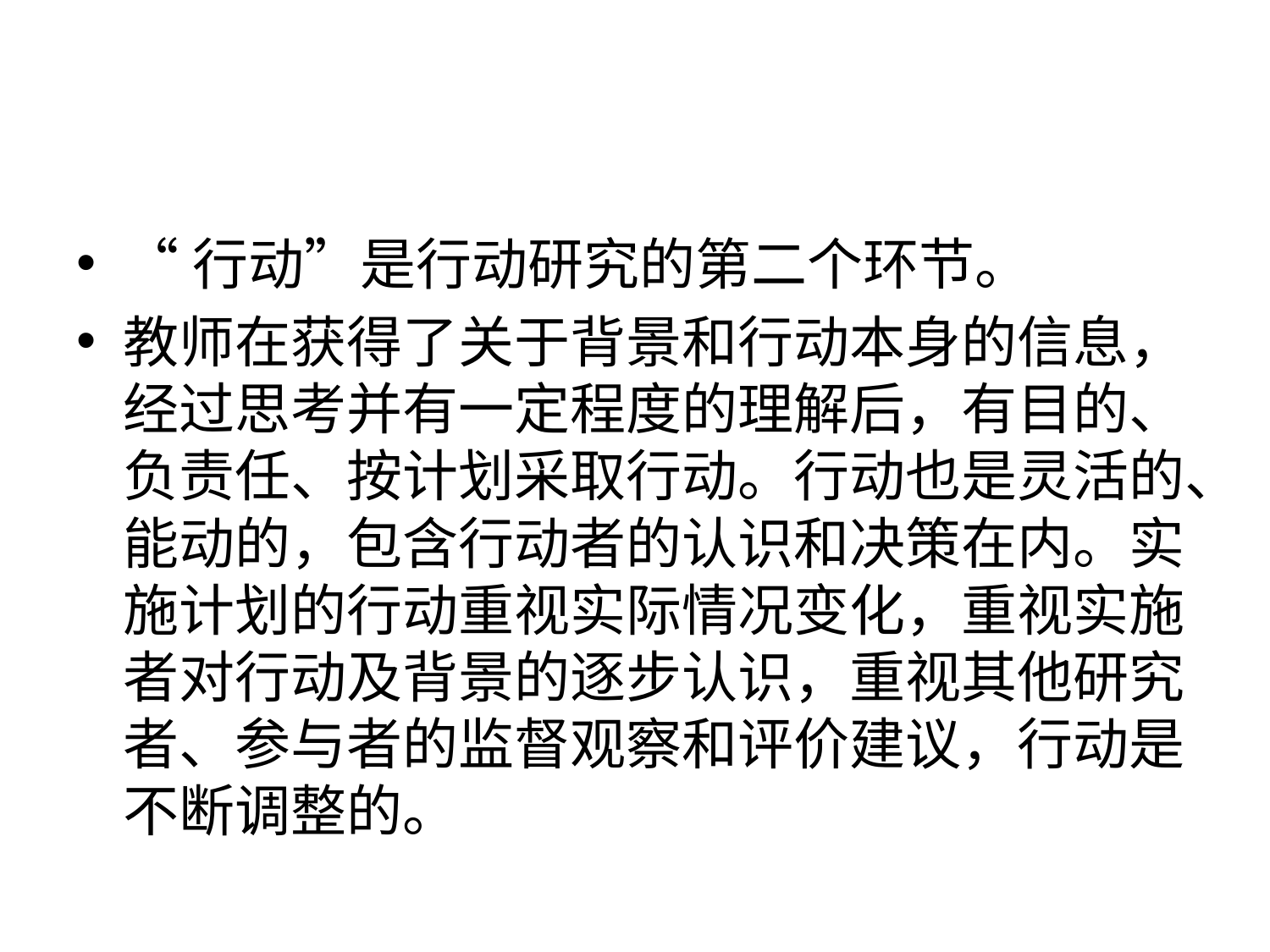

#
“行动”是行动研究的第二个环节。
教师在获得了关于背景和行动本身的信息，经过思考并有一定程度的理解后，有目的、负责任、按计划采取行动。行动也是灵活的、能动的，包含行动者的认识和决策在内。实施计划的行动重视实际情况变化，重视实施者对行动及背景的逐步认识，重视其他研究者、参与者的监督观察和评价建议，行动是不断调整的。